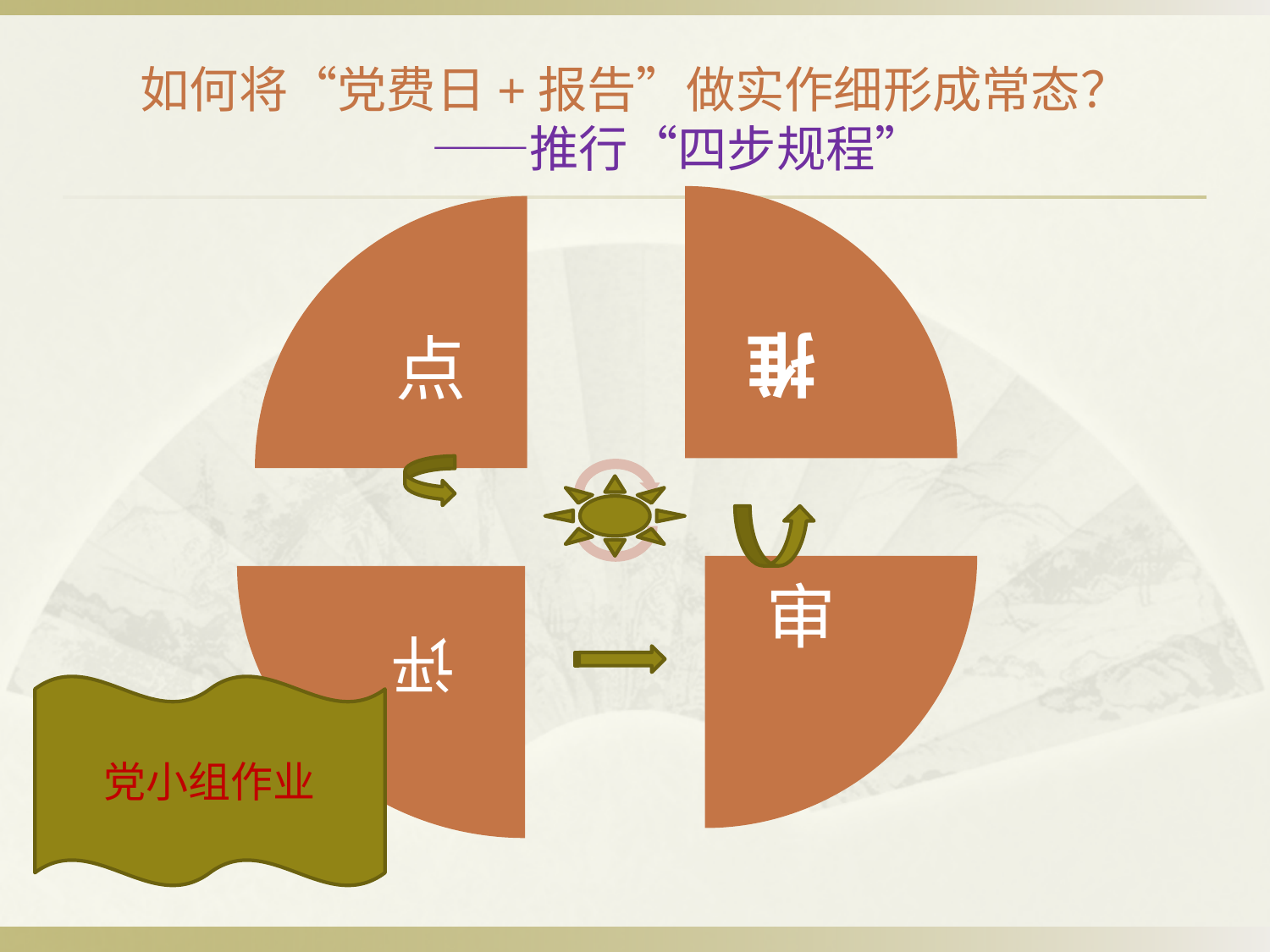

# 如何将“党费日+报告”做实作细形成常态？ ——推行“四步规程”
点
推
审

评

党小组作业